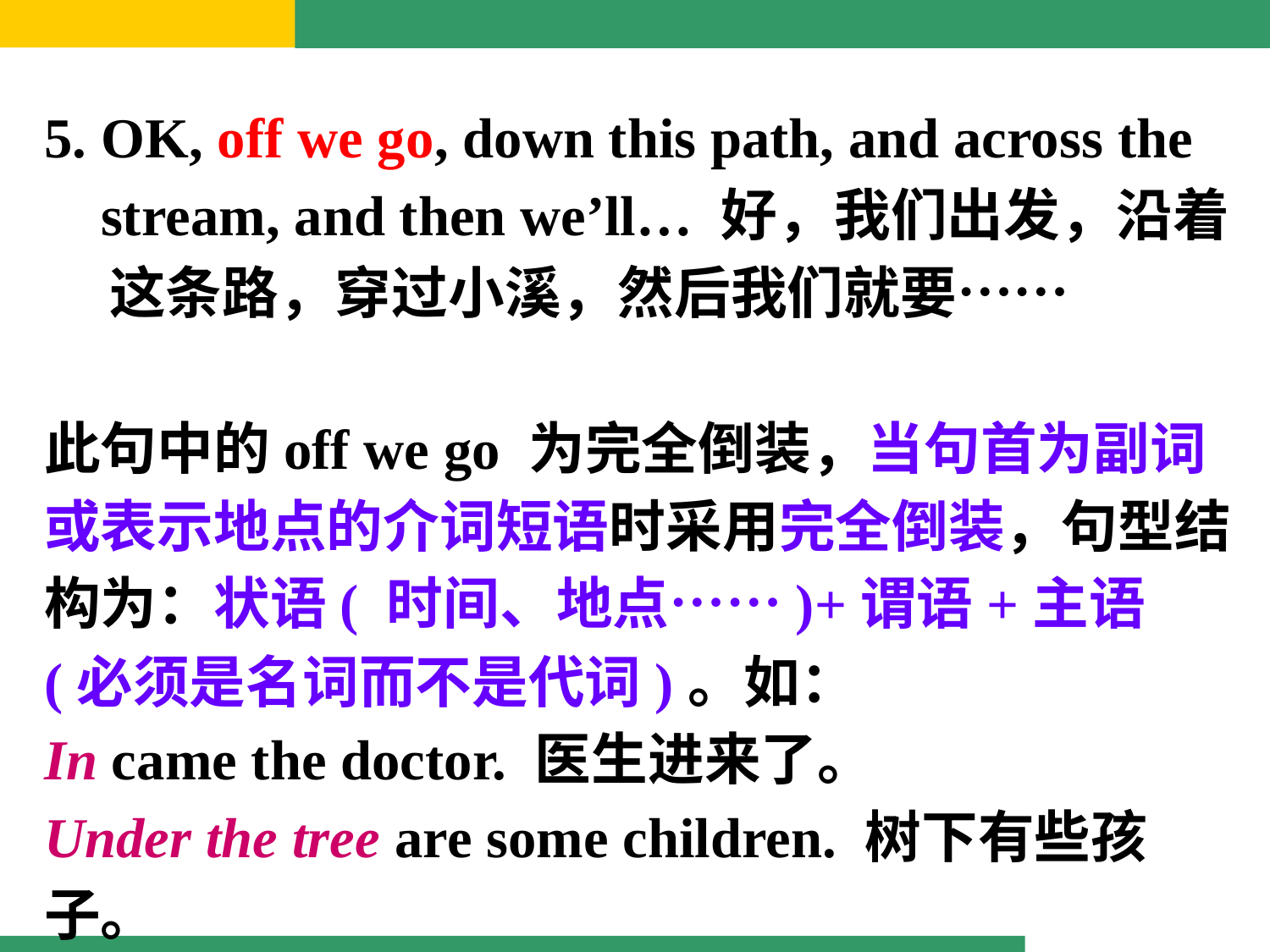

5. OK, off we go, down this path, and across the
    stream, and then we’ll… 好，我们出发，沿着
    这条路，穿过小溪，然后我们就要……

此句中的off we go 为完全倒装，当句首为副词或表示地点的介词短语时采用完全倒装，句型结构为：状语( 时间、地点……)+谓语+主语(必须是名词而不是代词)。如：
In came the doctor. 医生进来了。
Under the tree are some children. 树下有些孩子。